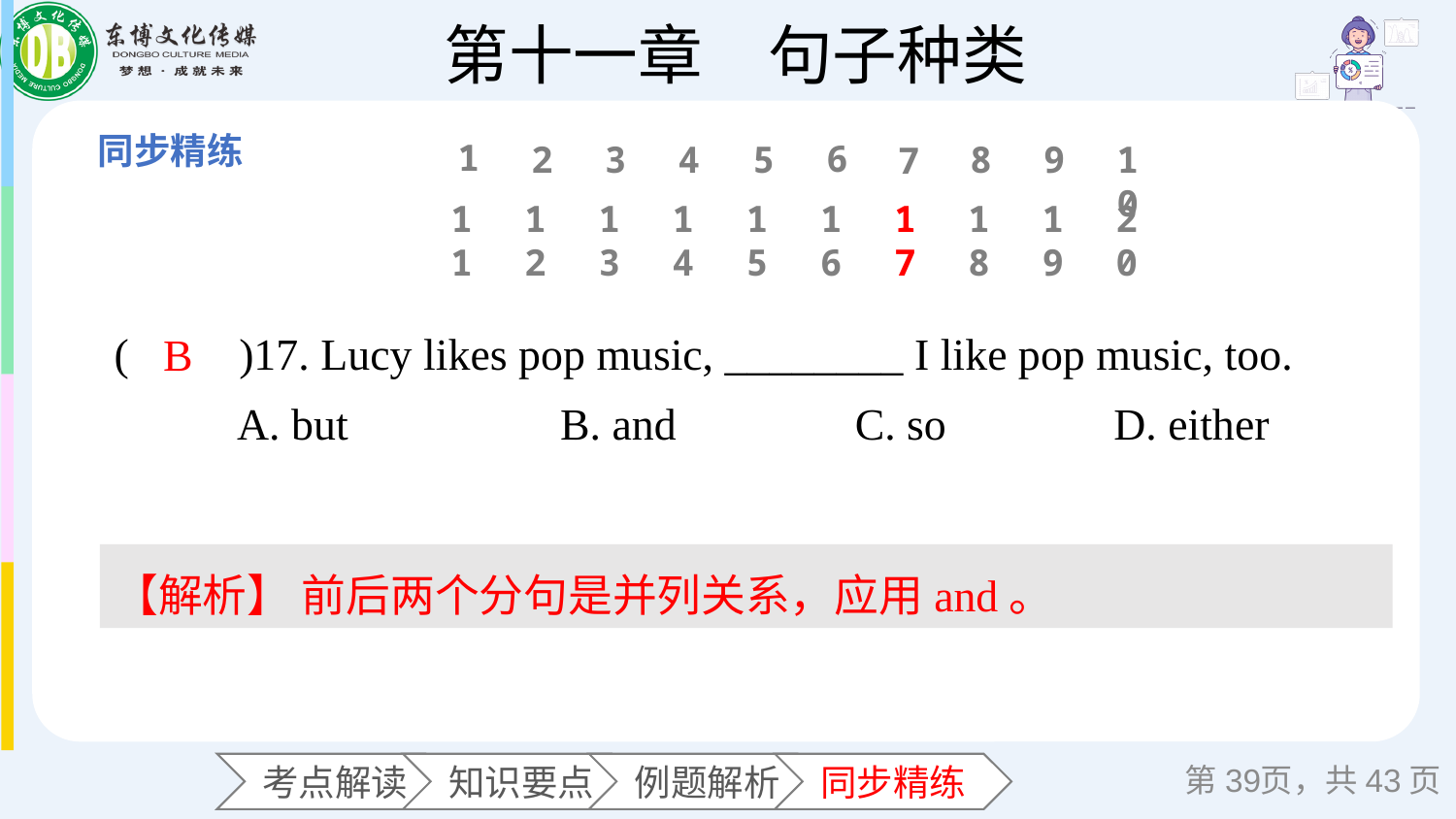

1
6
2
3
4
5
8
9
10
7
11
12
13
14
15
16
17
18
19
20
(　　)17. Lucy likes pop music, ________ I like pop music, too.
           A. but                   B. and                C. so               D. either
B
【解析】 前后两个分句是并列关系，应用and。
第39页，共43页